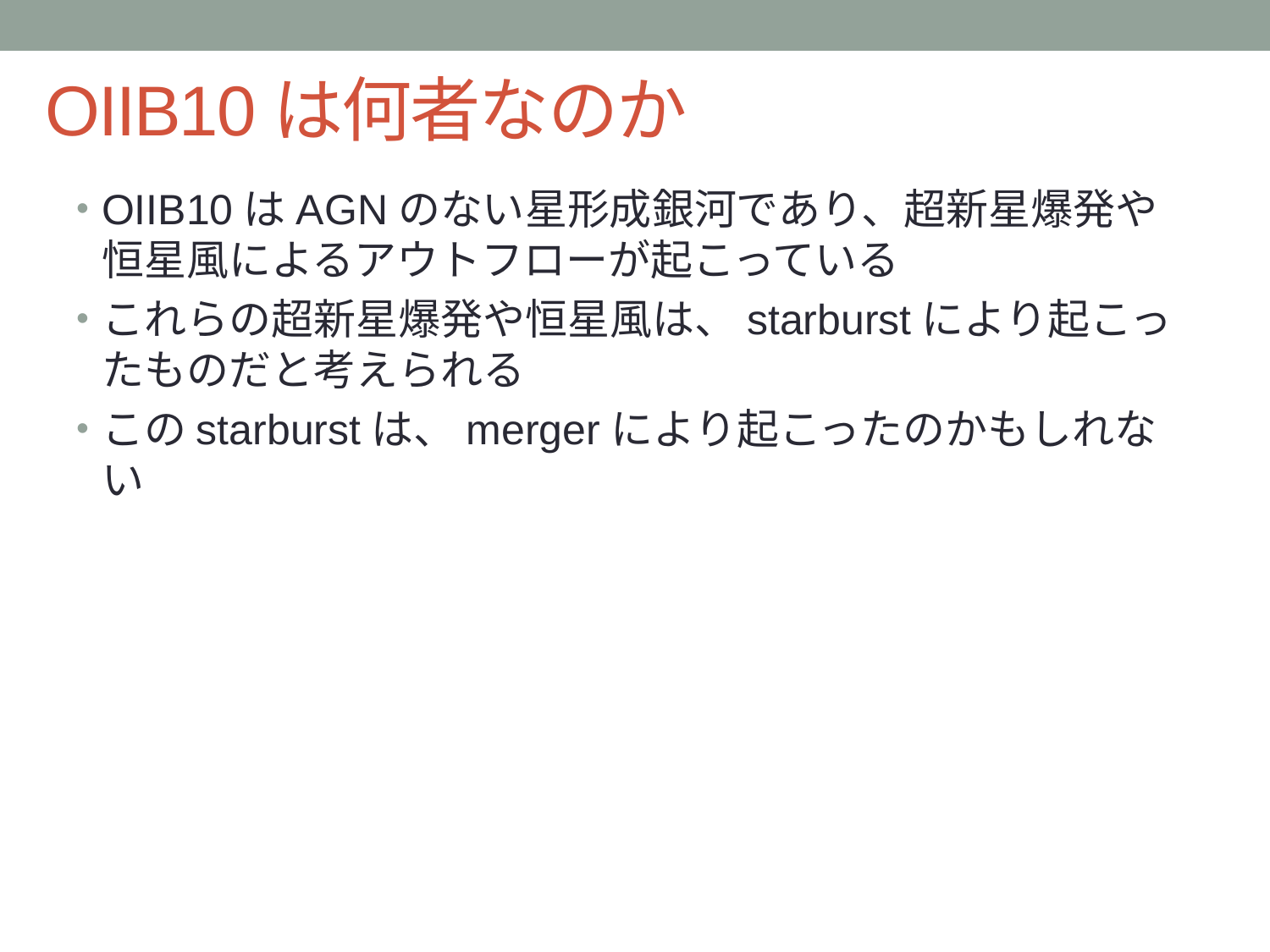

# OIIB10は何者なのか
OIIB10はAGNのない星形成銀河であり、超新星爆発や恒星風によるアウトフローが起こっている
これらの超新星爆発や恒星風は、starburstにより起こったものだと考えられる
このstarburstは、mergerにより起こったのかもしれない